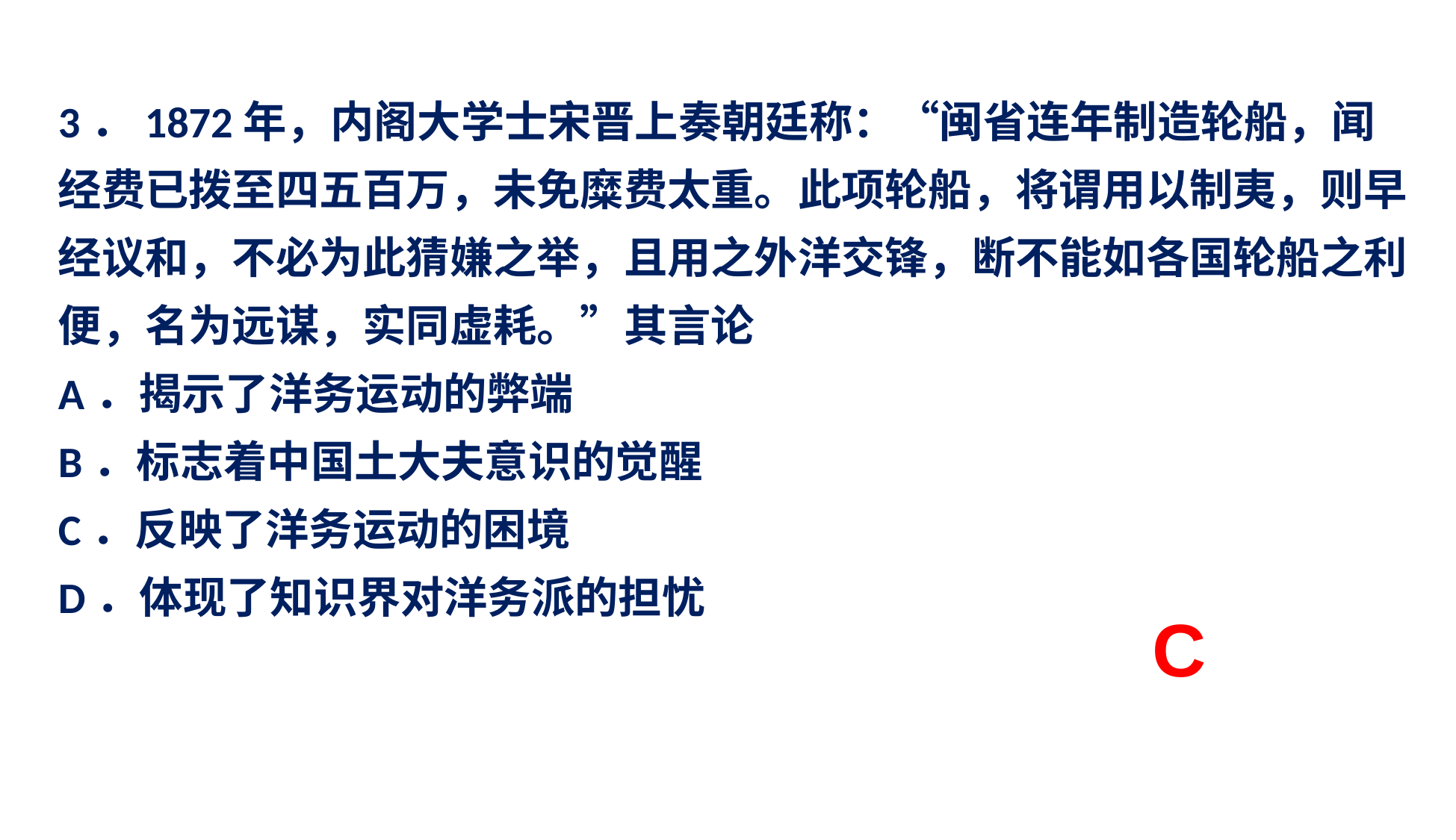

3．1872年，内阁大学士宋晋上奏朝廷称：“闽省连年制造轮船，闻经费已拨至四五百万，未免糜费太重。此项轮船，将谓用以制夷，则早经议和，不必为此猜嫌之举，且用之外洋交锋，断不能如各国轮船之利便，名为远谋，实同虚耗。”其言论
A．揭示了洋务运动的弊端
B．标志着中国土大夫意识的觉醒
C．反映了洋务运动的困境
D．体现了知识界对洋务派的担忧
C